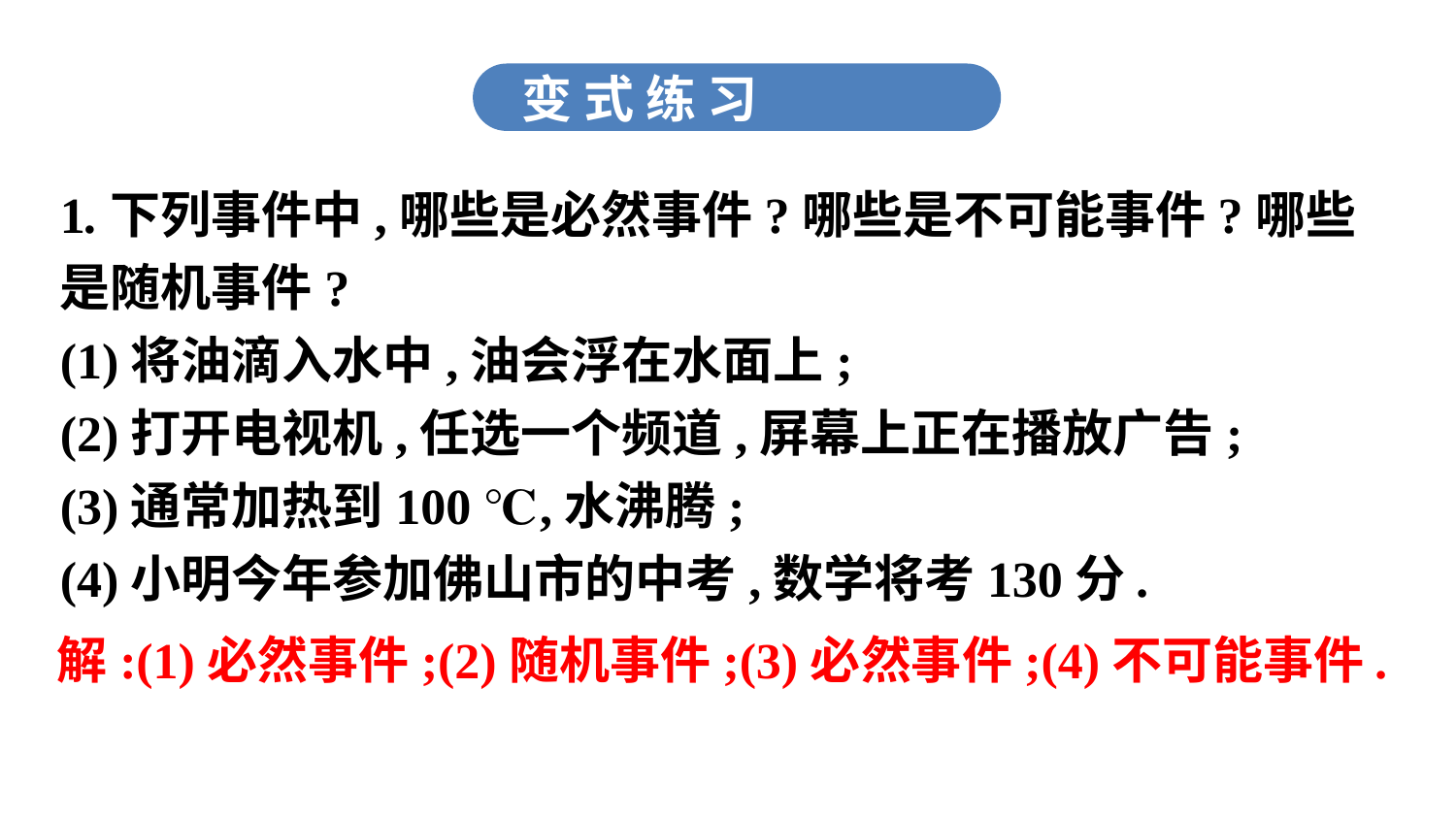

变 式 练 习
1.下列事件中,哪些是必然事件?哪些是不可能事件?哪些是随机事件?
(1)将油滴入水中,油会浮在水面上;
(2)打开电视机,任选一个频道,屏幕上正在播放广告;
(3)通常加热到100 ℃,水沸腾;
(4)小明今年参加佛山市的中考,数学将考130分.
解:(1)必然事件;(2)随机事件;(3)必然事件;(4)不可能事件.